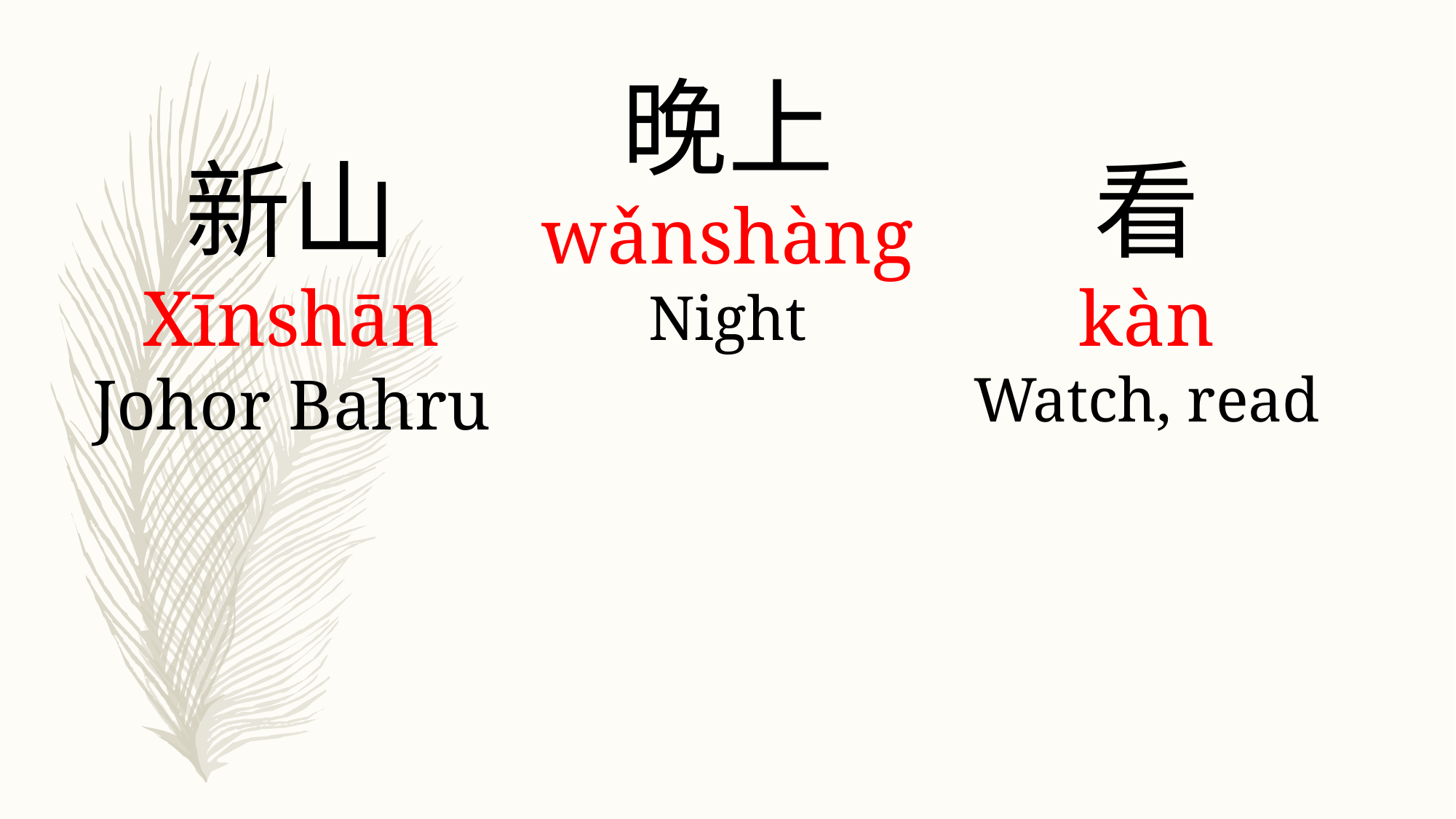

晚上
wǎnshàng
Night
新山
Xīnshān
Johor Bahru
看
kàn
Watch, read